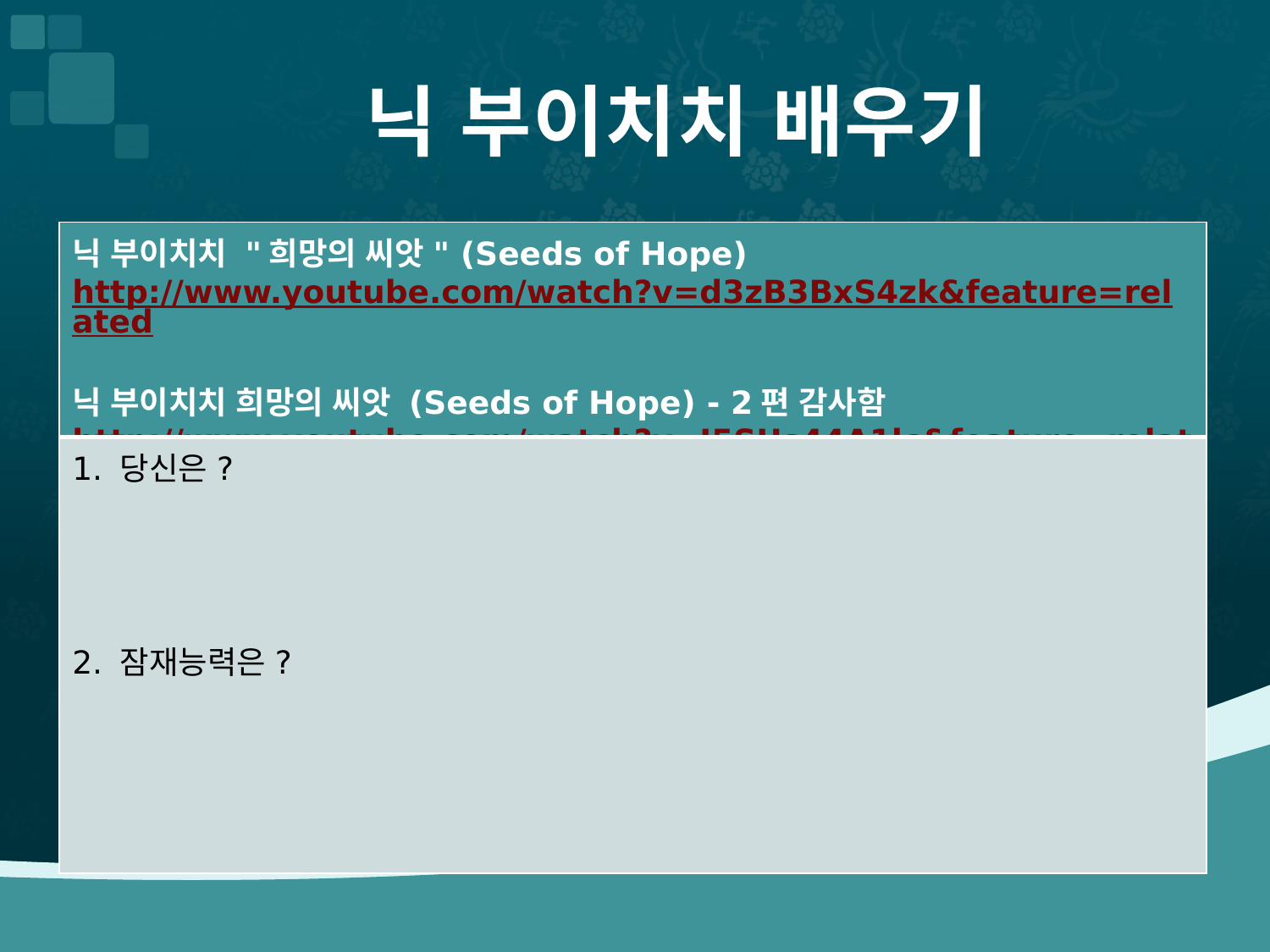

# 닉 부이치치 배우기
| 닉 부이치치 "희망의 씨앗" (Seeds of Hope) http://www.youtube.com/watch?v=d3zB3BxS4zk&feature=related 닉 부이치치 희망의 씨앗 (Seeds of Hope) - 2편 감사함 http://www.youtube.com/watch?v=J5SUs44A1lc&feature=related |
| --- |
| 1. 당신은? 2. 잠재능력은? |